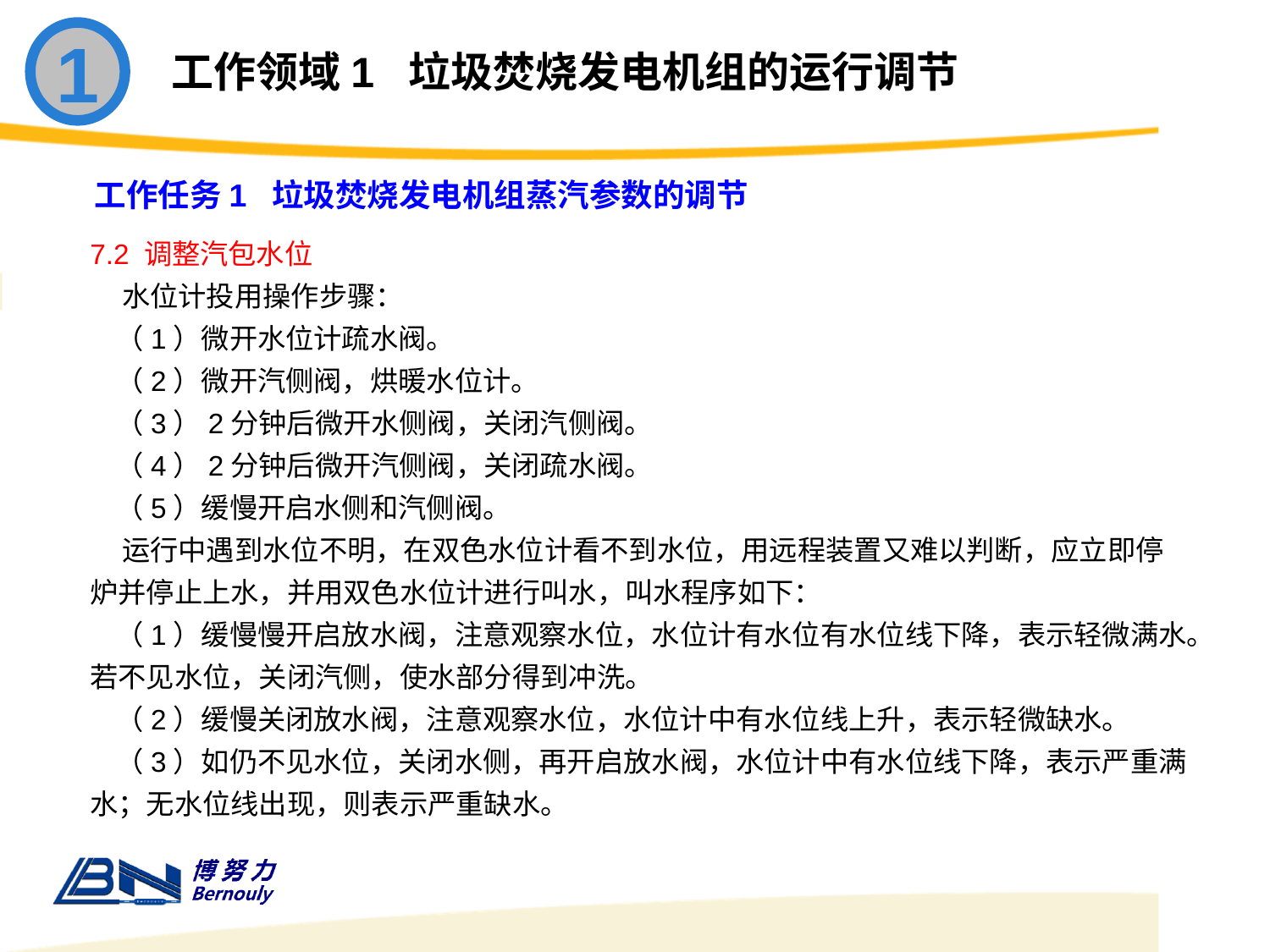

1
工作领域1  垃圾焚烧发电机组的运行调节
工作任务1  垃圾焚烧发电机组蒸汽参数的调节
7.2 调整汽包水位
    水位计投用操作步骤：
   （1）微开水位计疏水阀。
   （2）微开汽侧阀，烘暖水位计。
   （3）2分钟后微开水侧阀，关闭汽侧阀。
   （4）2分钟后微开汽侧阀，关闭疏水阀。
   （5）缓慢开启水侧和汽侧阀。
    运行中遇到水位不明，在双色水位计看不到水位，用远程装置又难以判断，应立即停炉并停止上水，并用双色水位计进行叫水，叫水程序如下：
   （1）缓慢慢开启放水阀，注意观察水位，水位计有水位有水位线下降，表示轻微满水。若不见水位，关闭汽侧，使水部分得到冲洗。
   （2）缓慢关闭放水阀，注意观察水位，水位计中有水位线上升，表示轻微缺水。
   （3）如仍不见水位，关闭水侧，再开启放水阀，水位计中有水位线下降，表示严重满水；无水位线出现，则表示严重缺水。